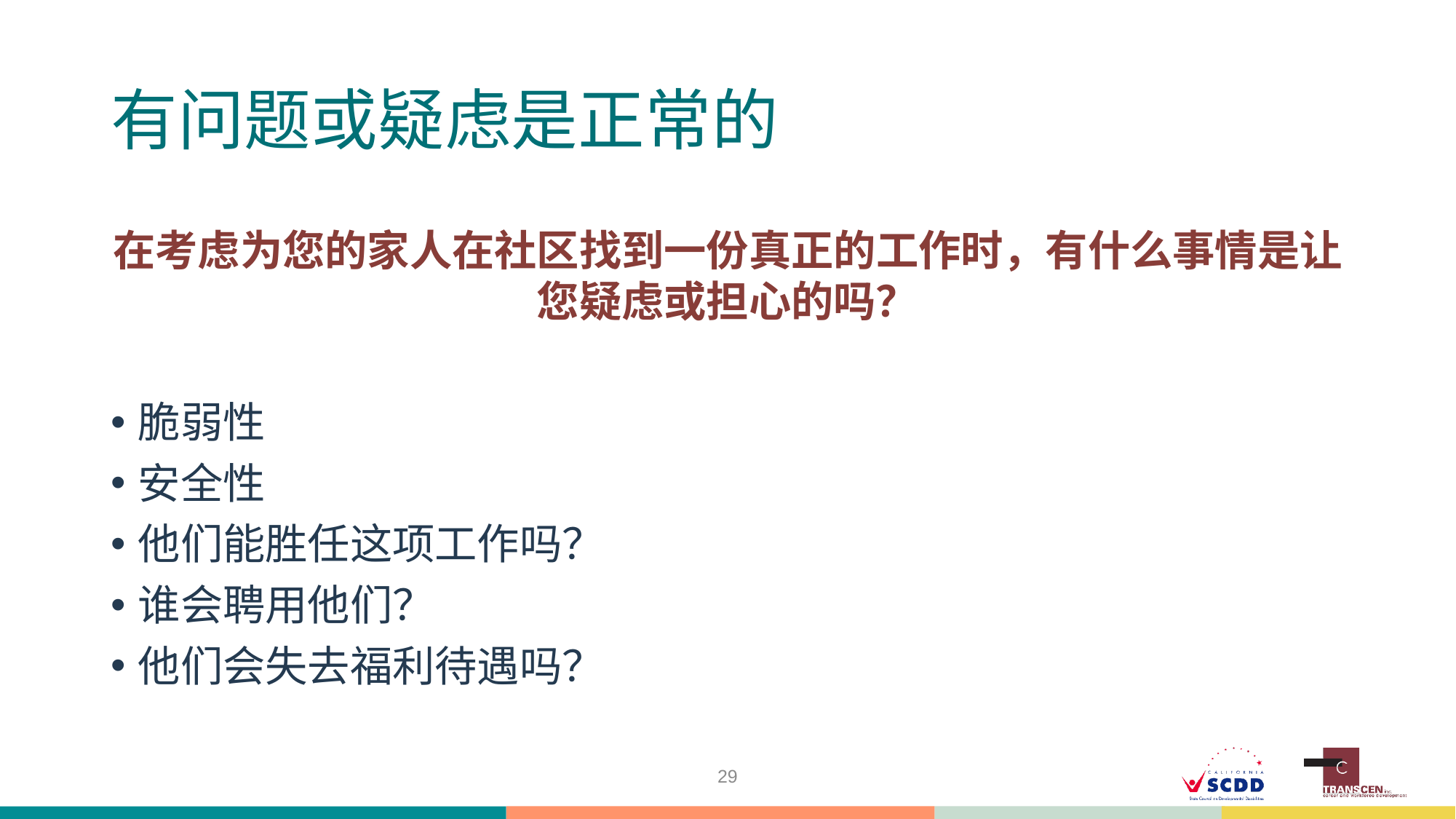

# 有问题或疑虑是正常的
在考虑为您的家人在社区找到一份真正的工作时，有什么事情是让您疑虑或担心的吗？

脆弱性
安全性
他们能胜任这项工作吗？
谁会聘用他们？
他们会失去福利待遇吗？
29